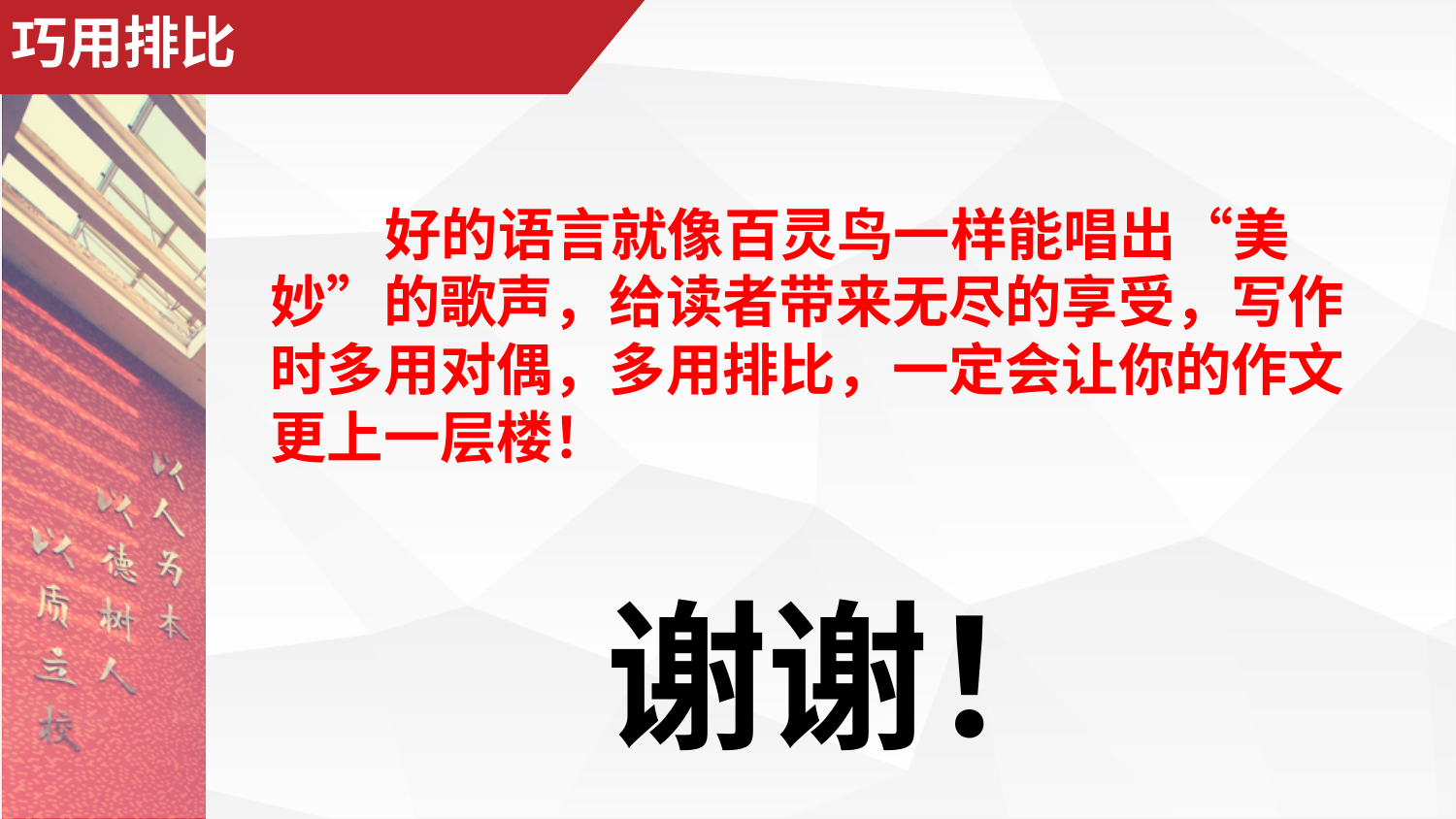

巧用排比
好的语言就像百灵鸟一样能唱出“美妙”的歌声，给读者带来无尽的享受，写作时多用对偶，多用排比，一定会让你的作文更上一层楼！
谢谢！